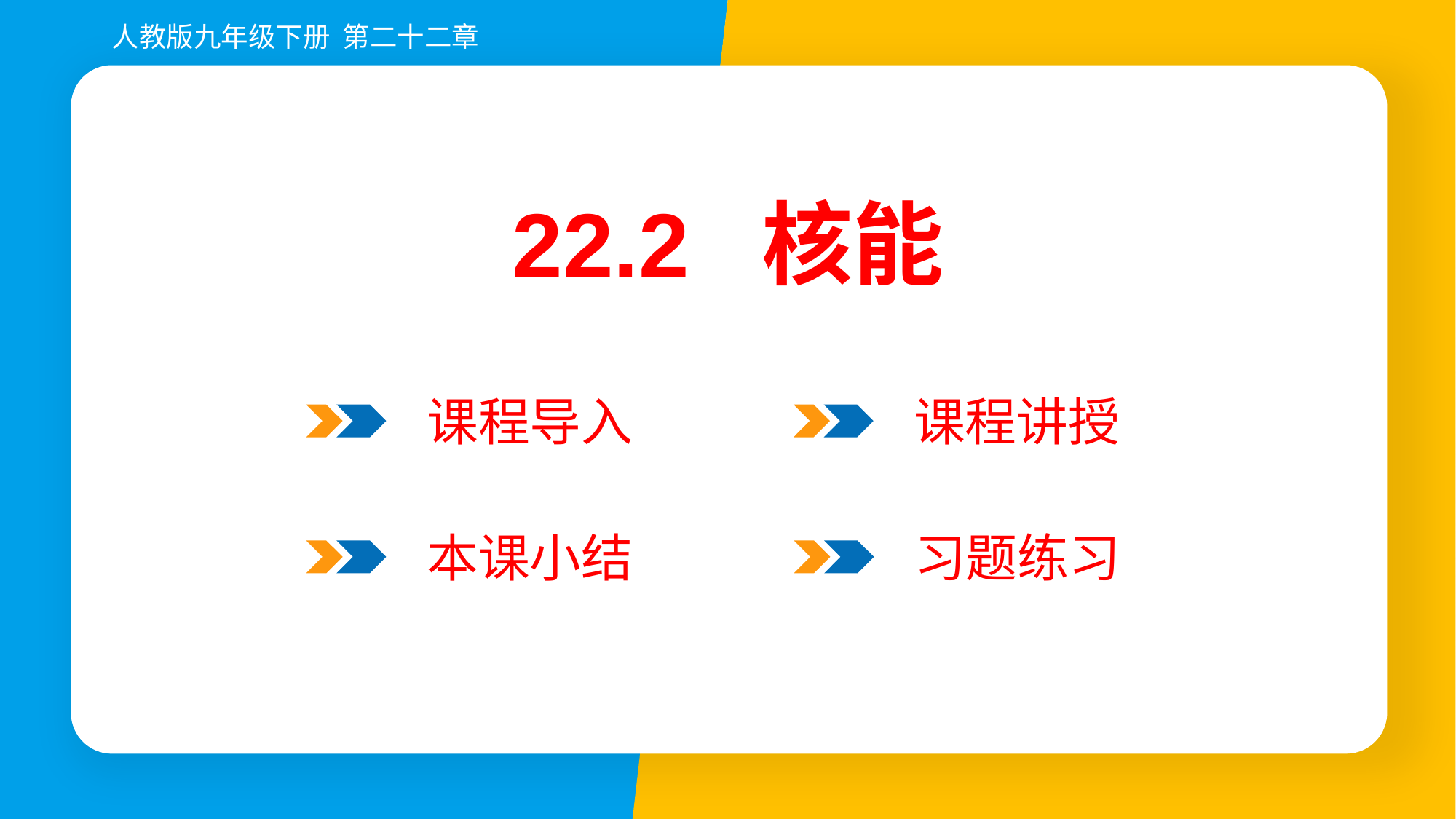

人教版九年级下册  第二十二章
22.2  核能
课程导入

课程讲授

习题练习

本课小结